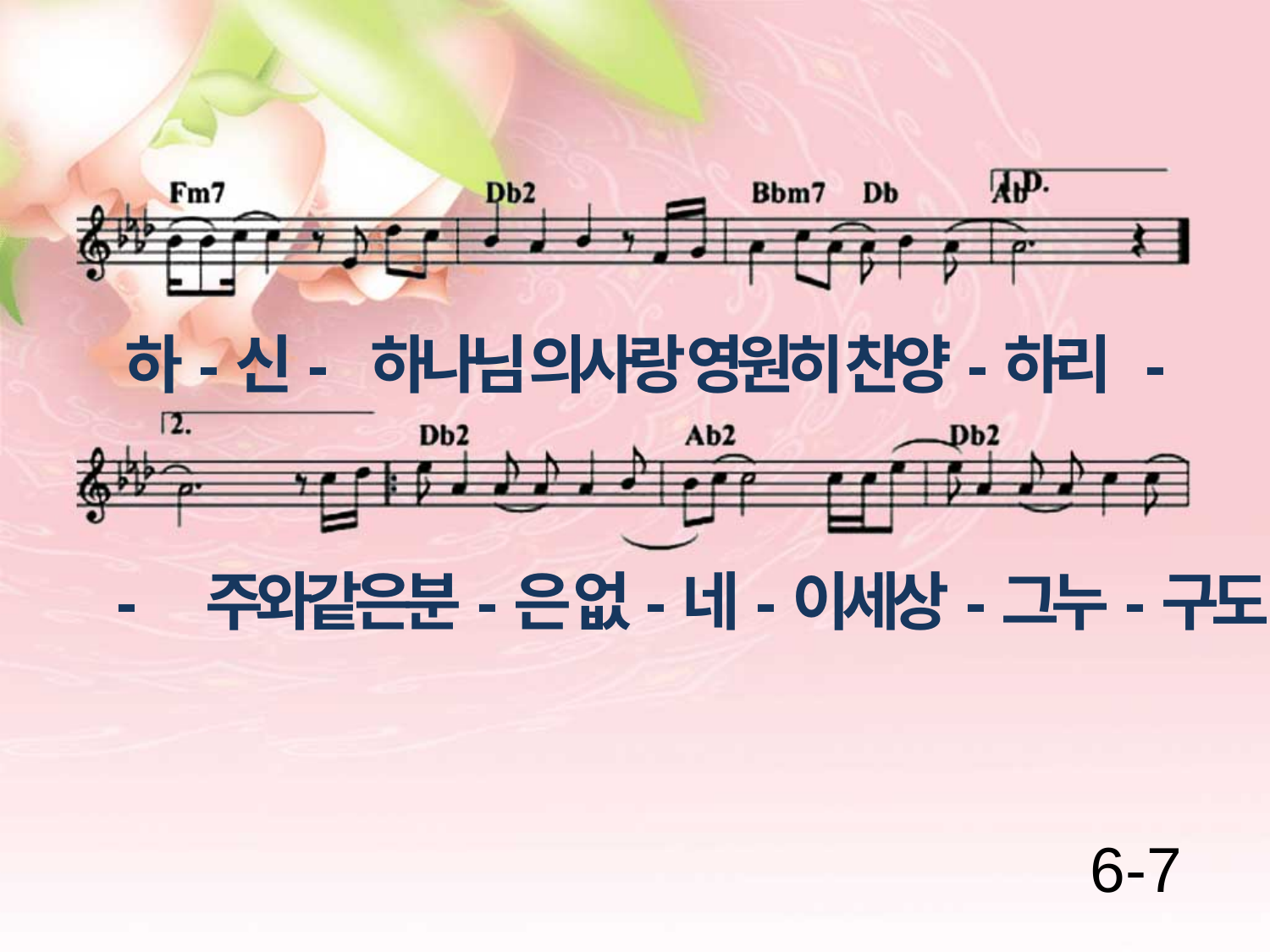

하-신-   하나님 의사랑 영원히 찬양-하리  -
-      주와같은분-은 없-네-이세상-그누-구도
6-7